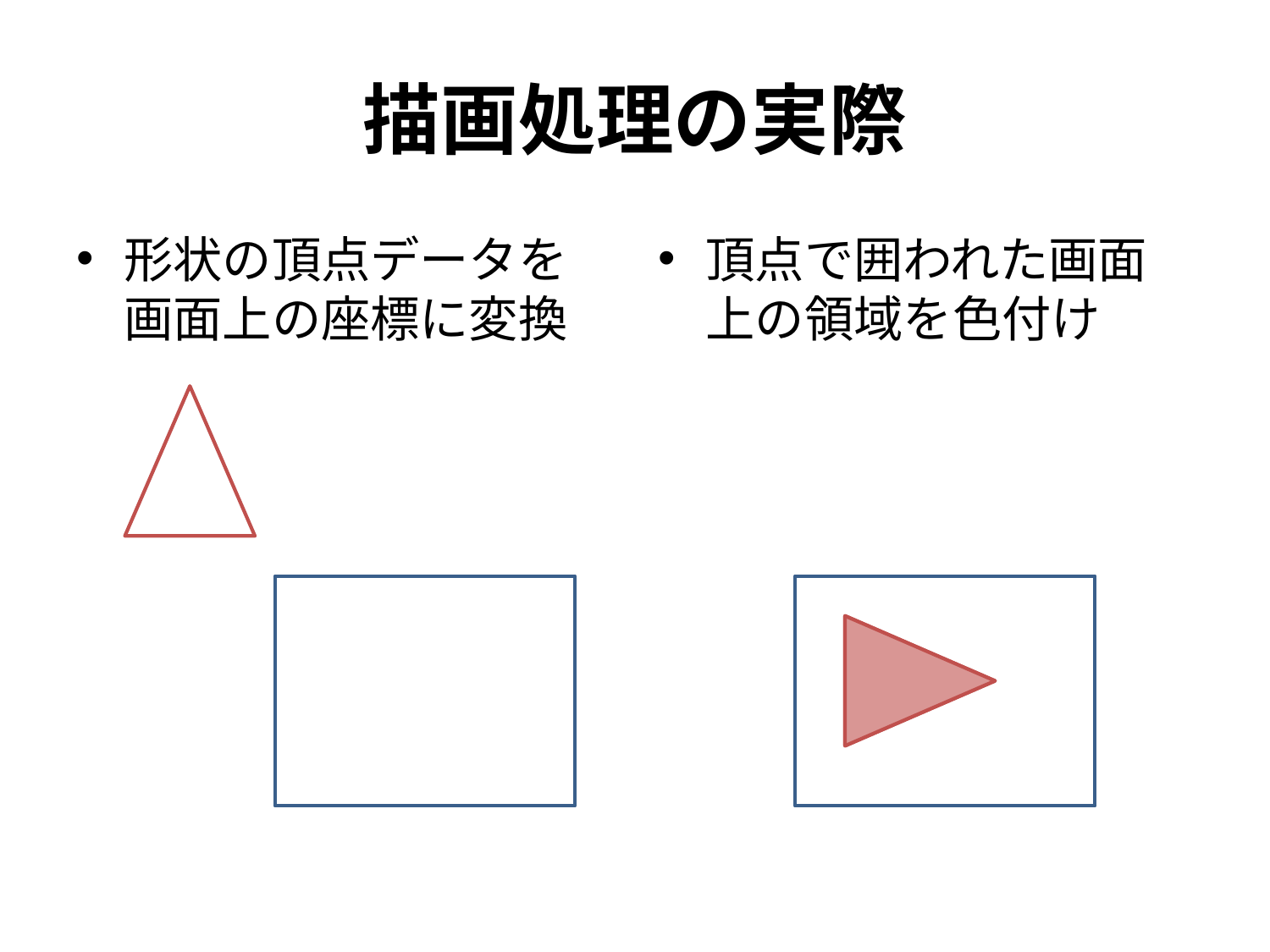

# 描画処理の実際
形状の頂点データを画面上の座標に変換
頂点で囲われた画面上の領域を色付け